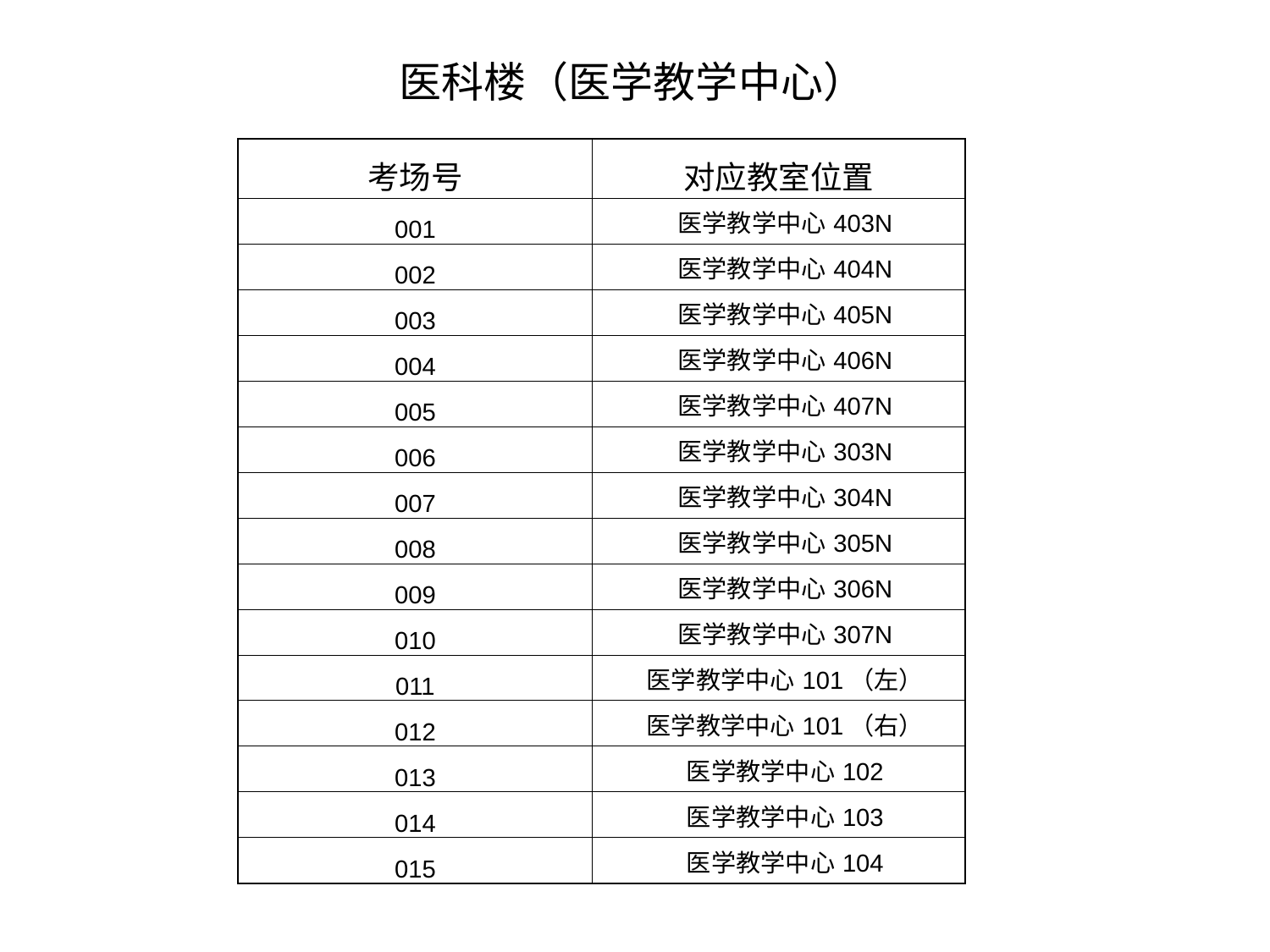

医科楼（医学教学中心）
| 考场号 | 对应教室位置 |
| --- | --- |
| 001 | 医学教学中心403N |
| 002 | 医学教学中心404N |
| 003 | 医学教学中心405N |
| 004 | 医学教学中心406N |
| 005 | 医学教学中心407N |
| 006 | 医学教学中心303N |
| 007 | 医学教学中心304N |
| 008 | 医学教学中心305N |
| 009 | 医学教学中心306N |
| 010 | 医学教学中心307N |
| 011 | 医学教学中心101（左） |
| 012 | 医学教学中心101（右） |
| 013 | 医学教学中心102 |
| 014 | 医学教学中心103 |
| 015 | 医学教学中心104 |